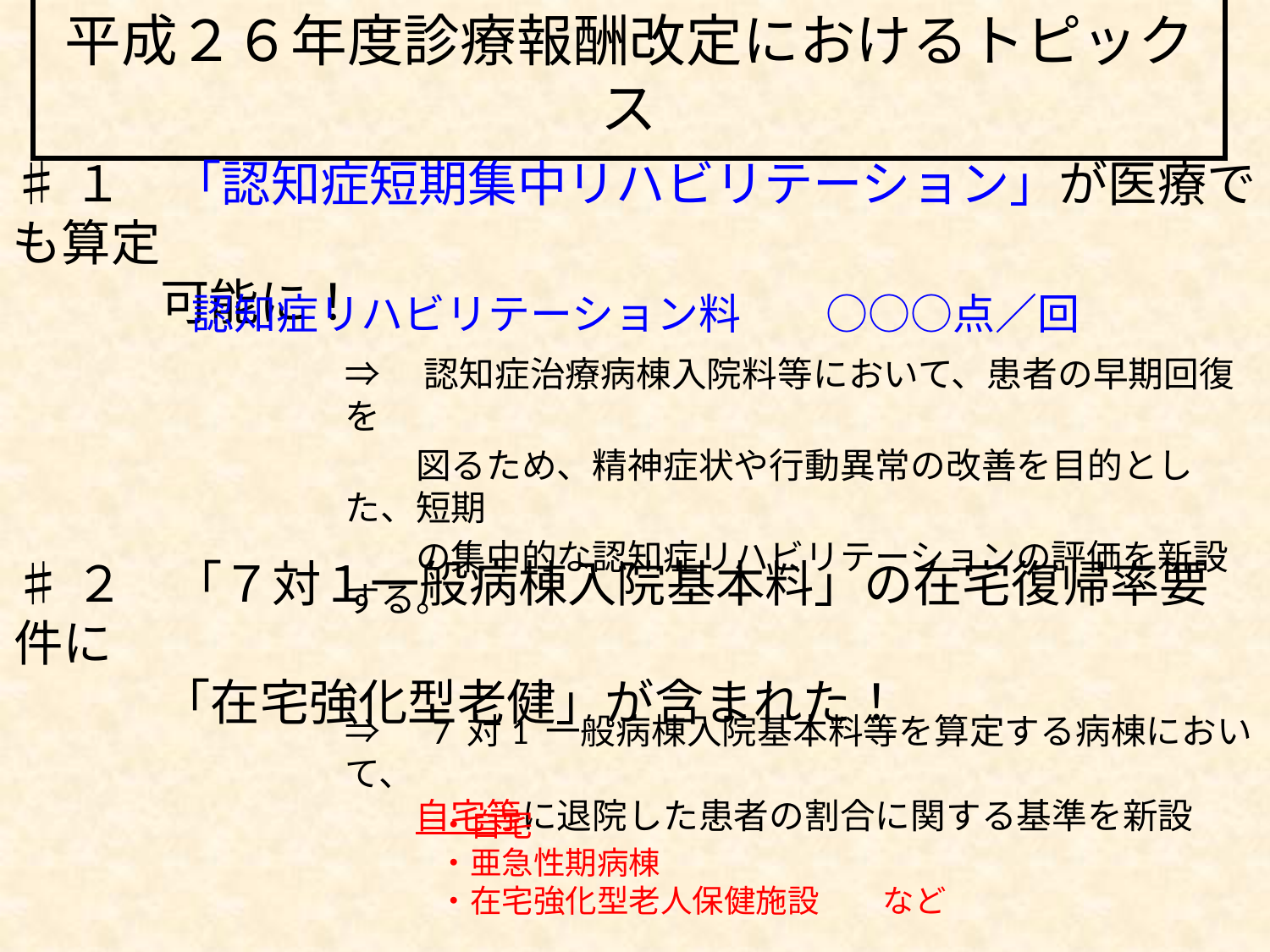

# 平成２６年度診療報酬改定におけるトピックス
♯１　「認知症短期集中リハビリテーション」が医療でも算定
　　　可能に！
認知症リハビリテーション料　　○○○点／回
⇒　認知症治療病棟入院料等において、患者の早期回復を
　　図るため、精神症状や行動異常の改善を目的とした、短期
　　の集中的な認知症リハビリテーションの評価を新設する。
♯２　「７対１一般病棟入院基本料」の在宅復帰率要件に
　　　「在宅強化型老健」が含まれた！
⇒　7 対1 一般病棟入院基本料等を算定する病棟において、
　　自宅等に退院した患者の割合に関する基準を新設
・自宅
・亜急性期病棟
・在宅強化型老人保健施設　　など